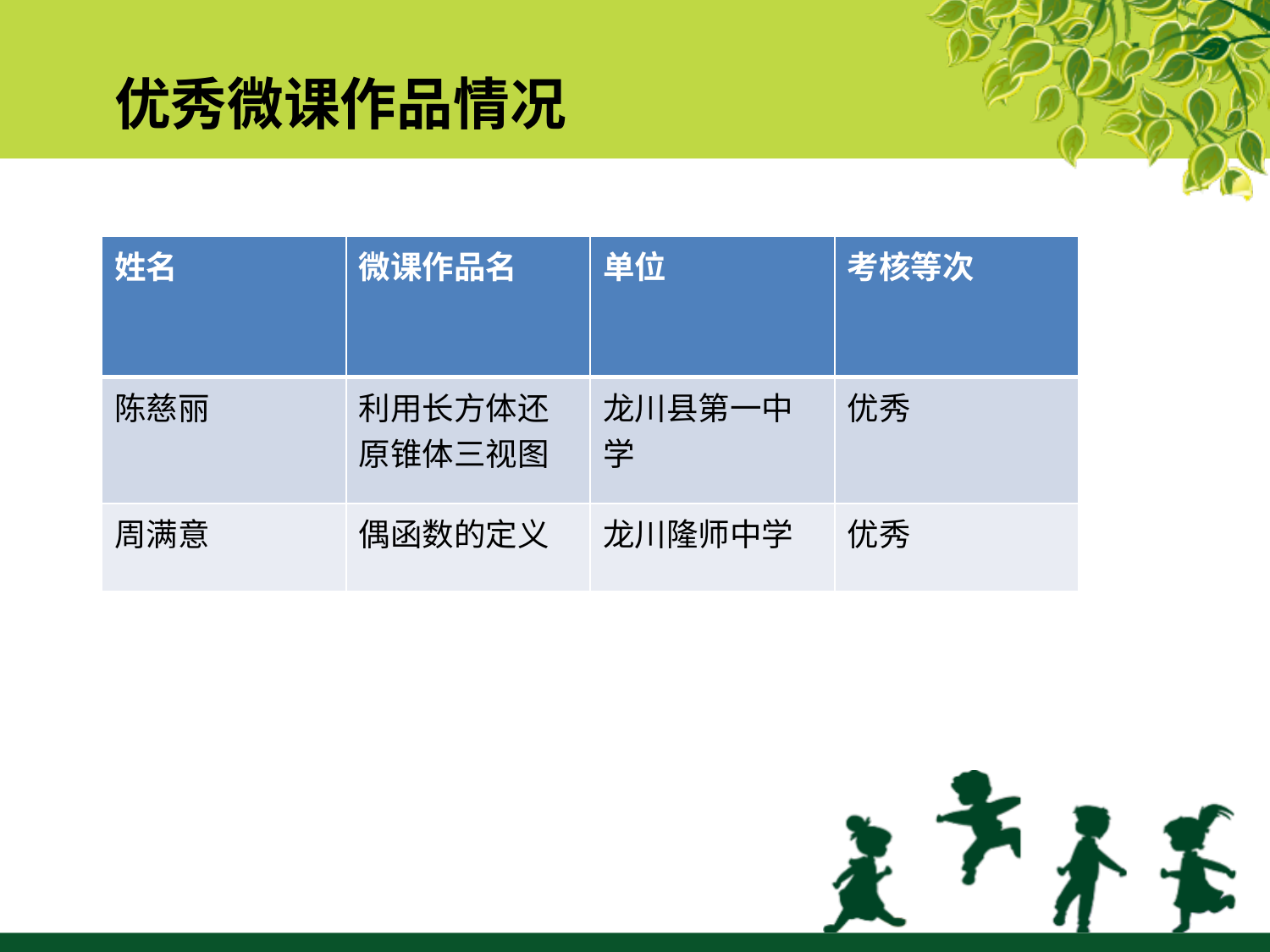

优秀微课作品情况
| 姓名 | 微课作品名 | 单位 | 考核等次 |
| --- | --- | --- | --- |
| 陈慈丽 | 利用长方体还原锥体三视图 | 龙川县第一中学 | 优秀 |
| 周满意 | 偶函数的定义 | 龙川隆师中学 | 优秀 |